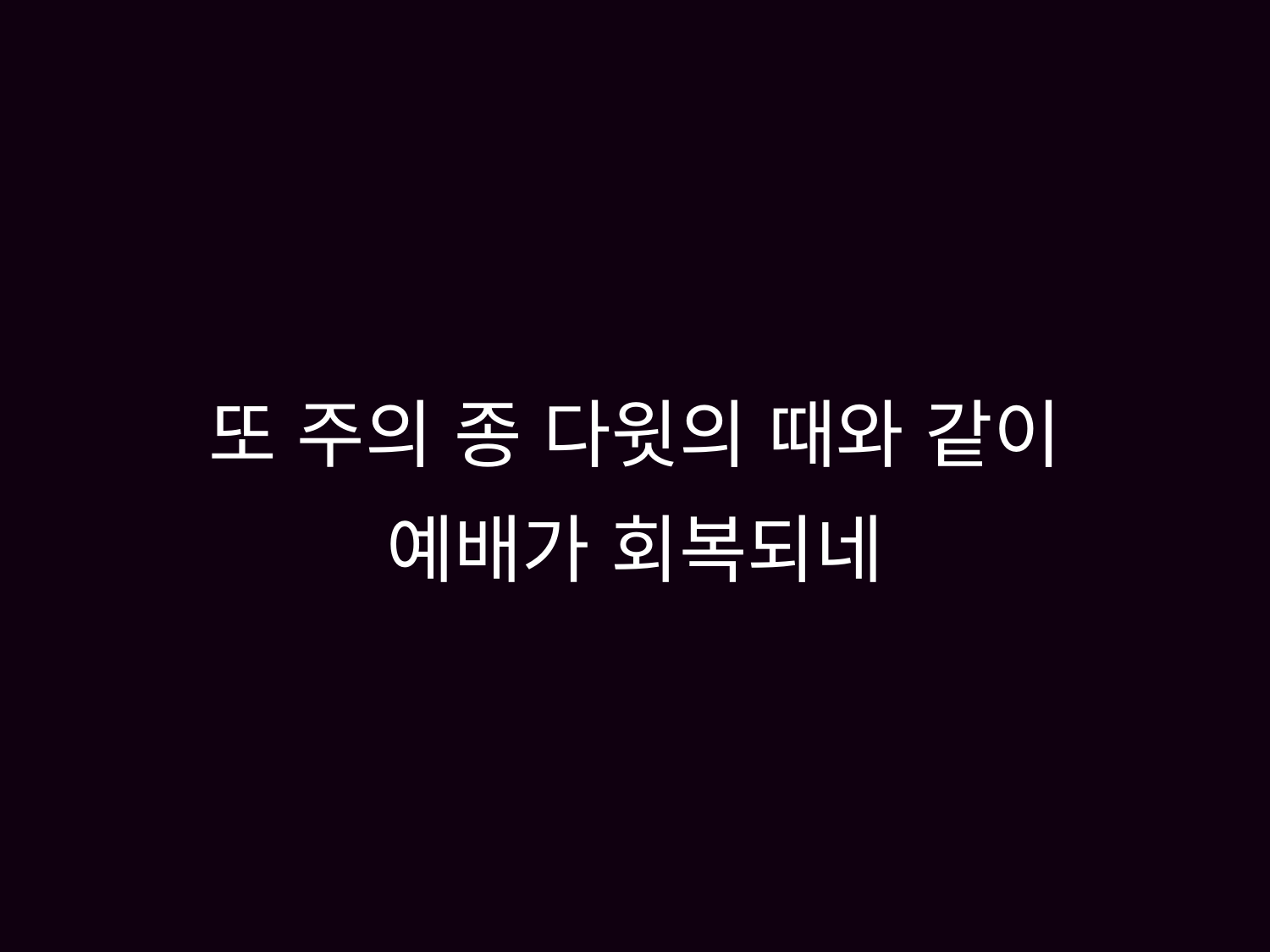

# 또 주의 종 다윗의 때와 같이 예배가 회복되네